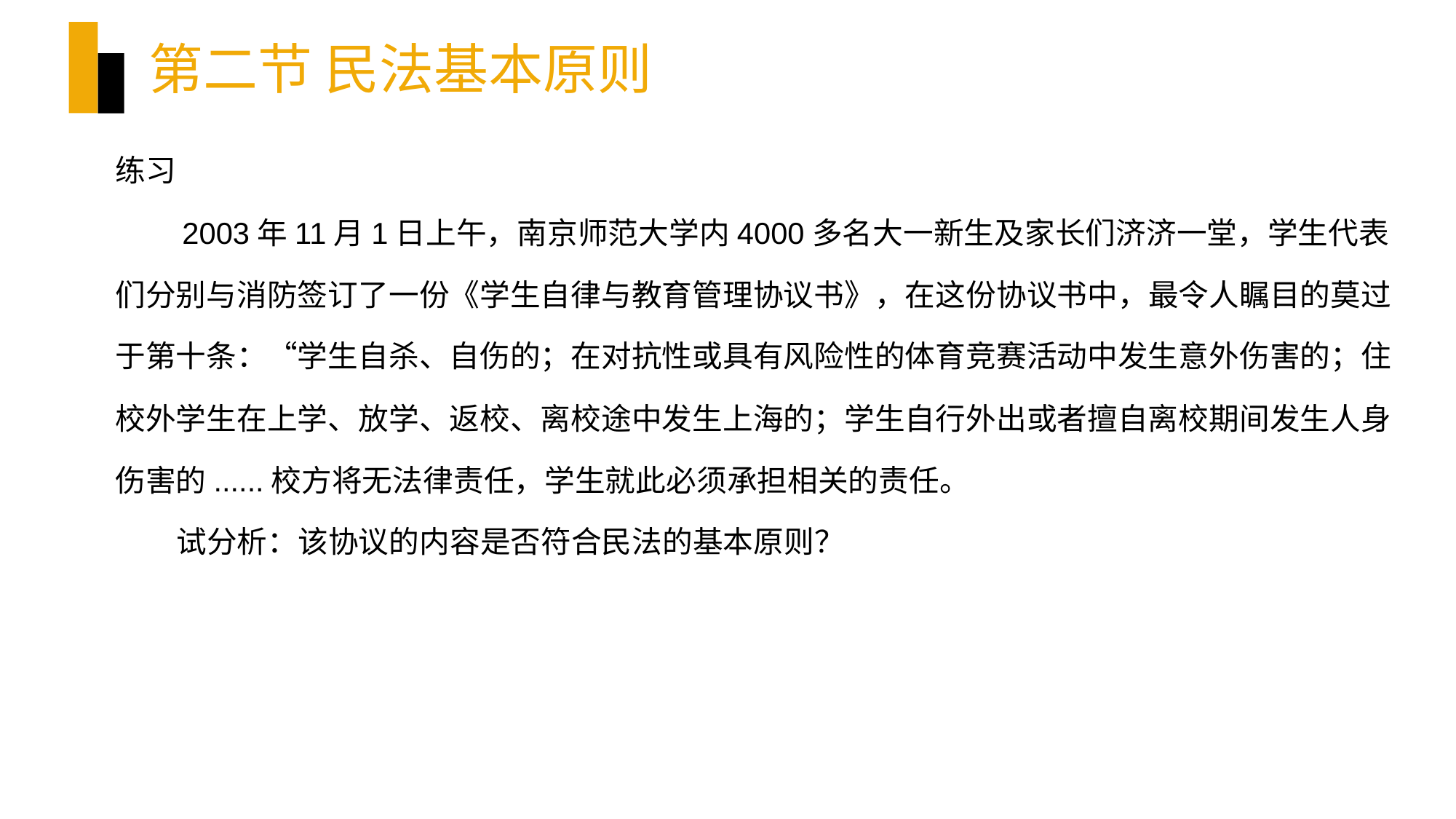

# 第二节 民法基本原则
练习
        2003年11月1日上午，南京师范大学内4000多名大一新生及家长们济济一堂，学生代表们分别与消防签订了一份《学生自律与教育管理协议书》，在这份协议书中，最令人瞩目的莫过于第十条：“学生自杀、自伤的；在对抗性或具有风险性的体育竞赛活动中发生意外伤害的；住校外学生在上学、放学、返校、离校途中发生上海的；学生自行外出或者擅自离校期间发生人身伤害的......校方将无法律责任，学生就此必须承担相关的责任。
        试分析：该协议的内容是否符合民法的基本原则？